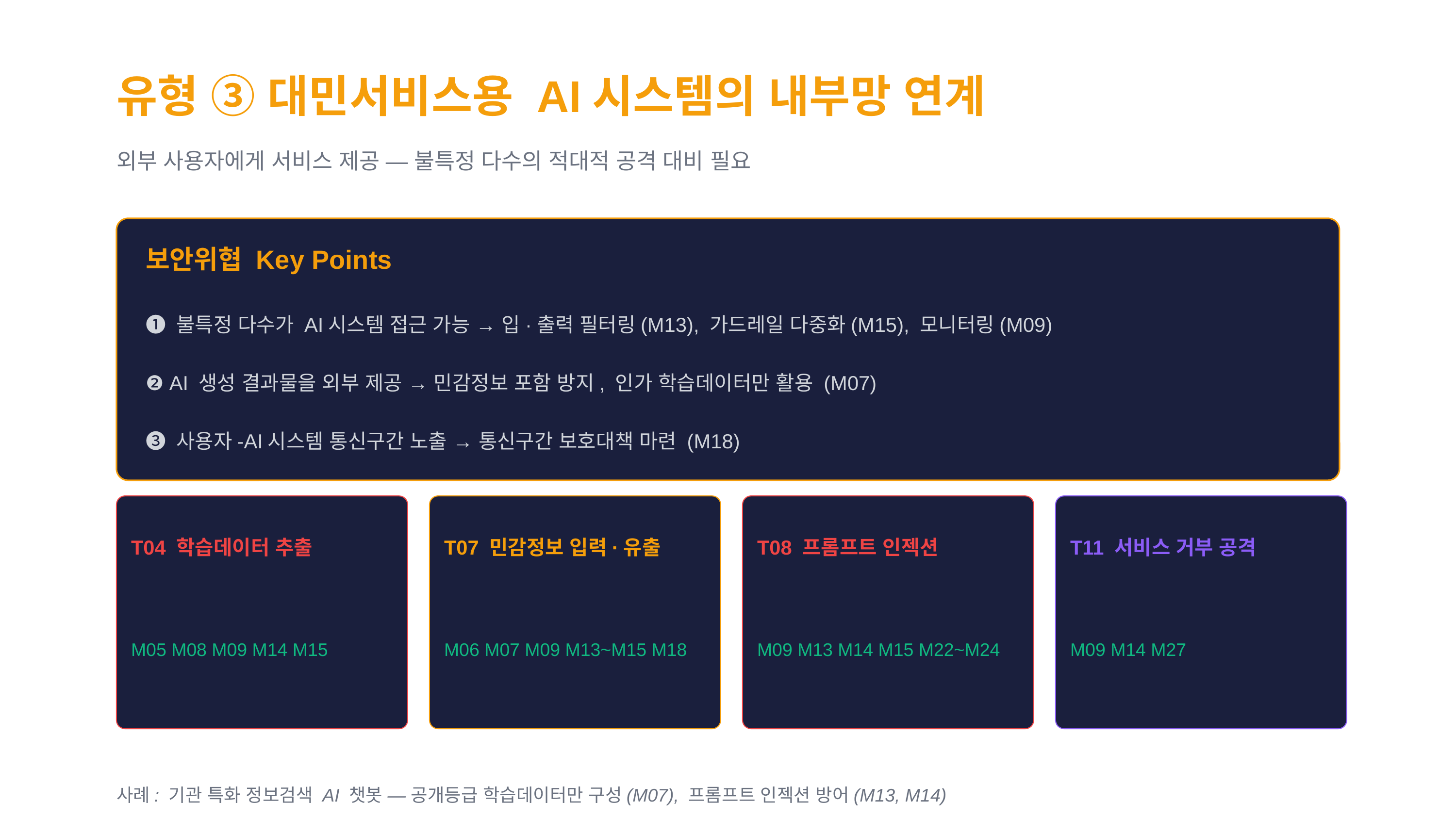

유형 ③ 대민서비스용 AI시스템의 내부망 연계
외부 사용자에게 서비스 제공 — 불특정 다수의 적대적 공격 대비 필요

보안위협 Key Points
❶ 불특정 다수가 AI시스템 접근 가능 → 입·출력 필터링(M13), 가드레일 다중화(M15), 모니터링(M09)
❷ AI 생성 결과물을 외부 제공 → 민감정보 포함 방지, 인가 학습데이터만 활용 (M07)
❸ 사용자-AI시스템 통신구간 노출 → 통신구간 보호대책 마련 (M18)

T04 학습데이터 추출
T07 민감정보 입력·유출
T08 프롬프트 인젝션
T11 서비스 거부 공격
M05 M08 M09 M14 M15
M06 M07 M09 M13~M15 M18
M09 M13 M14 M15 M22~M24
M09 M14 M27
7
사례: 기관 특화 정보검색 AI 챗봇 — 공개등급 학습데이터만 구성(M07), 프롬프트 인젝션 방어(M13, M14)